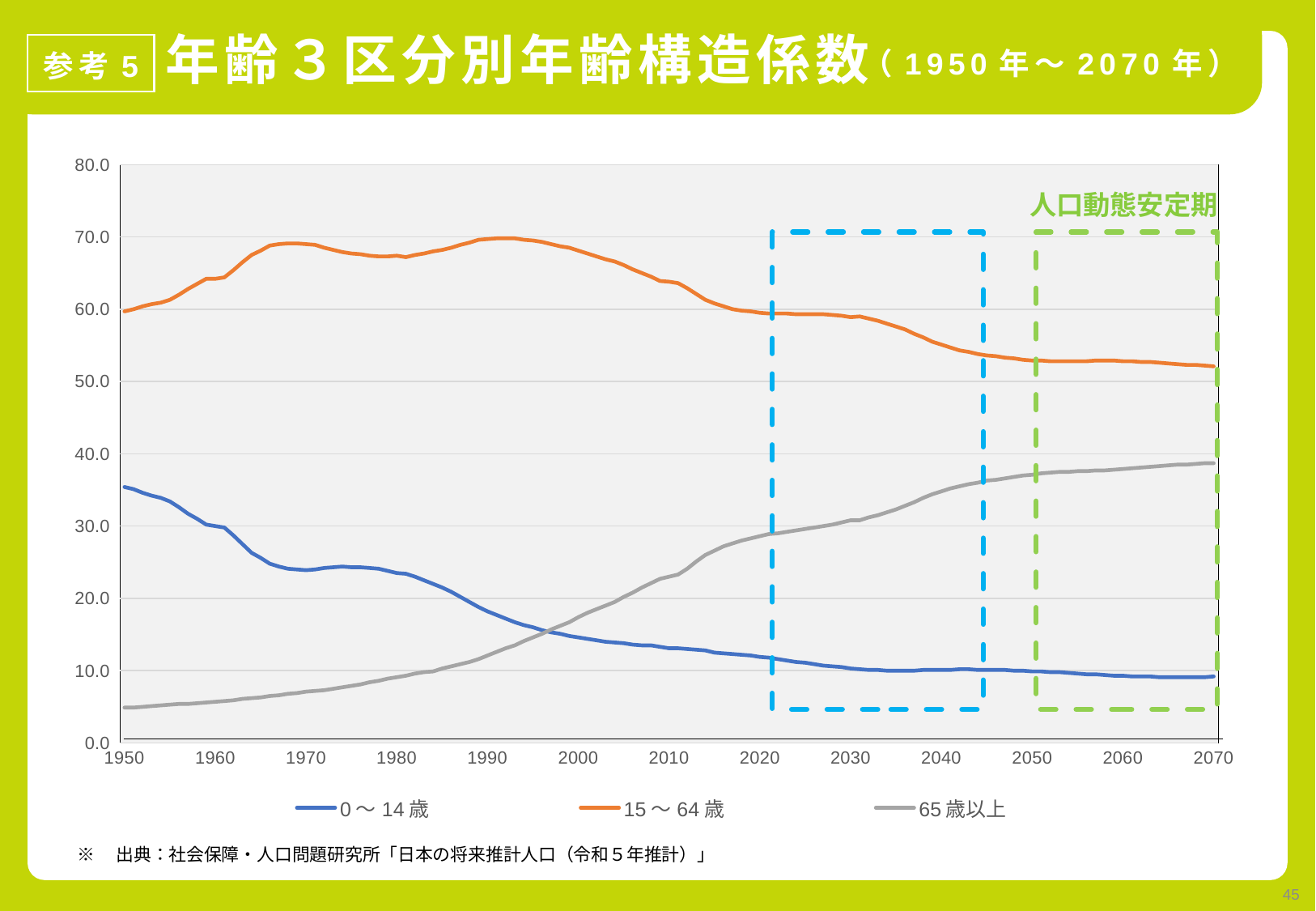

年齢３区分別年齢構造係数
参考5
（1950年～2070年）

### Chart

| Category | 0～14歳 | 15～64歳 | 65歳以上 |
|---|---|---|---|
| 1950 | 35.4 | 59.7 | 4.9 |
|  | 35.1 | 60.0 | 4.9 |
|  | 34.6 | 60.4 | 5.0 |
|  | 34.2 | 60.7 | 5.1 |
|  | 33.9 | 60.9 | 5.2 |
|  | 33.4 | 61.3 | 5.3 |
|  | 32.6 | 62.0 | 5.4 |
|  | 31.7 | 62.8 | 5.4 |
|  | 31.0 | 63.5 | 5.5 |
|  | 30.2 | 64.2 | 5.6 |
| 1960 | 30.0 | 64.2 | 5.7 |
|  | 29.8 | 64.4 | 5.8 |
|  | 28.7 | 65.4 | 5.9 |
|  | 27.5 | 66.5 | 6.1 |
|  | 26.3 | 67.5 | 6.2 |
|  | 25.6 | 68.1 | 6.3 |
|  | 24.8 | 68.8 | 6.5 |
|  | 24.4 | 69.0 | 6.6 |
|  | 24.1 | 69.1 | 6.8 |
|  | 24.0 | 69.1 | 6.9 |
| 1970 | 23.9 | 69.0 | 7.1 |
|  | 24.0 | 68.9 | 7.2 |
|  | 24.2 | 68.5 | 7.3 |
|  | 24.3 | 68.2 | 7.5 |
|  | 24.4 | 67.9 | 7.7 |
|  | 24.3 | 67.7 | 7.9 |
|  | 24.3 | 67.6 | 8.1 |
|  | 24.2 | 67.4 | 8.4 |
|  | 24.1 | 67.3 | 8.6 |
|  | 23.8 | 67.3 | 8.9 |
| 1980 | 23.5 | 67.4 | 9.1 |
|  | 23.4 | 67.2 | 9.3 |
|  | 23.0 | 67.5 | 9.6 |
|  | 22.5 | 67.7 | 9.8 |
|  | 22.0 | 68.0 | 9.9 |
|  | 21.5 | 68.2 | 10.3 |
|  | 20.9 | 68.5 | 10.6 |
|  | 20.2 | 68.9 | 10.9 |
|  | 19.5 | 69.2 | 11.2 |
|  | 18.8 | 69.6 | 11.6 |
| 1990 | 18.2 | 69.7 | 12.1 |
|  | 17.7 | 69.8 | 12.6 |
|  | 17.2 | 69.8 | 13.1 |
|  | 16.7 | 69.8 | 13.5 |
|  | 16.3 | 69.6 | 14.1 |
|  | 16.0 | 69.5 | 14.6 |
|  | 15.6 | 69.3 | 15.1 |
|  | 15.3 | 69.0 | 15.7 |
|  | 15.1 | 68.7 | 16.2 |
|  | 14.8 | 68.5 | 16.7 |
| 2000 | 14.6 | 68.1 | 17.4 |
|  | 14.4 | 67.7 | 18.0 |
|  | 14.2 | 67.3 | 18.5 |
|  | 14.0 | 66.9 | 19.0 |
|  | 13.9 | 66.6 | 19.5 |
|  | 13.8 | 66.1 | 20.2 |
|  | 13.6 | 65.5 | 20.8 |
|  | 13.5 | 65.0 | 21.5 |
|  | 13.5 | 64.5 | 22.1 |
|  | 13.3 | 63.9 | 22.7 |
| 2010 | 13.1 | 63.8 | 23.0 |
|  | 13.1 | 63.6 | 23.3 |
|  | 13.0 | 62.9 | 24.1 |
|  | 12.9 | 62.1 | 25.1 |
|  | 12.8 | 61.3 | 26.0 |
|  | 12.5 | 60.8 | 26.6 |
|  | 12.4 | 60.4 | 27.2 |
|  | 12.3 | 60.0 | 27.6 |
|  | 12.2 | 59.8 | 28.0 |
|  | 12.1 | 59.7 | 28.3 |
| 2020 | 11.9 | 59.5 | 28.6 |
|  | 11.8 | 59.4 | 28.9 |
|  | 11.6 | 59.4 | 29.0 |
|  | 11.4 | 59.4 | 29.2 |
|  | 11.2 | 59.3 | 29.4 |
|  | 11.1 | 59.3 | 29.6 |
|  | 10.9 | 59.3 | 29.8 |
|  | 10.7 | 59.3 | 30.0 |
|  | 10.6 | 59.2 | 30.2 |
|  | 10.5 | 59.1 | 30.5 |
| 2030 | 10.3 | 58.9 | 30.8 |
|  | 10.2 | 59.0 | 30.8 |
|  | 10.1 | 58.7 | 31.2 |
|  | 10.1 | 58.4 | 31.5 |
|  | 10.0 | 58.0 | 31.9 |
|  | 10.0 | 57.6 | 32.3 |
|  | 10.0 | 57.2 | 32.8 |
|  | 10.0 | 56.6 | 33.3 |
|  | 10.1 | 56.1 | 33.9 |
|  | 10.1 | 55.5 | 34.4 |
| 2040 | 10.1 | 55.1 | 34.8 |
|  | 10.1 | 54.7 | 35.2 |
|  | 10.2 | 54.3 | 35.5 |
|  | 10.2 | 54.1 | 35.8 |
|  | 10.1 | 53.8 | 36.0 |
|  | 10.1 | 53.6 | 36.3 |
|  | 10.1 | 53.5 | 36.4 |
|  | 10.1 | 53.3 | 36.6 |
|  | 10.0 | 53.2 | 36.8 |
|  | 10.0 | 53.0 | 37.0 |
| 2050 | 9.9 | 52.9 | 37.1 |
|  | 9.9 | 52.9 | 37.3 |
|  | 9.8 | 52.8 | 37.4 |
|  | 9.8 | 52.8 | 37.5 |
|  | 9.7 | 52.8 | 37.5 |
|  | 9.6 | 52.8 | 37.6 |
|  | 9.5 | 52.8 | 37.6 |
|  | 9.5 | 52.9 | 37.7 |
|  | 9.4 | 52.9 | 37.7 |
|  | 9.3 | 52.9 | 37.8 |
| 2060 | 9.3 | 52.8 | 37.9 |
|  | 9.2 | 52.8 | 38.0 |
|  | 9.2 | 52.7 | 38.1 |
|  | 9.2 | 52.7 | 38.2 |
|  | 9.1 | 52.6 | 38.3 |
|  | 9.1 | 52.5 | 38.4 |
|  | 9.1 | 52.4 | 38.5 |
|  | 9.1 | 52.3 | 38.5 |
|  | 9.1 | 52.3 | 38.6 |
|  | 9.1 | 52.2 | 38.7 |
| 2070 | 9.2 | 52.1 | 38.7 |
人口動態安定期

※　出典：社会保障・人口問題研究所「日本の将来推計人口（令和５年推計）」
45